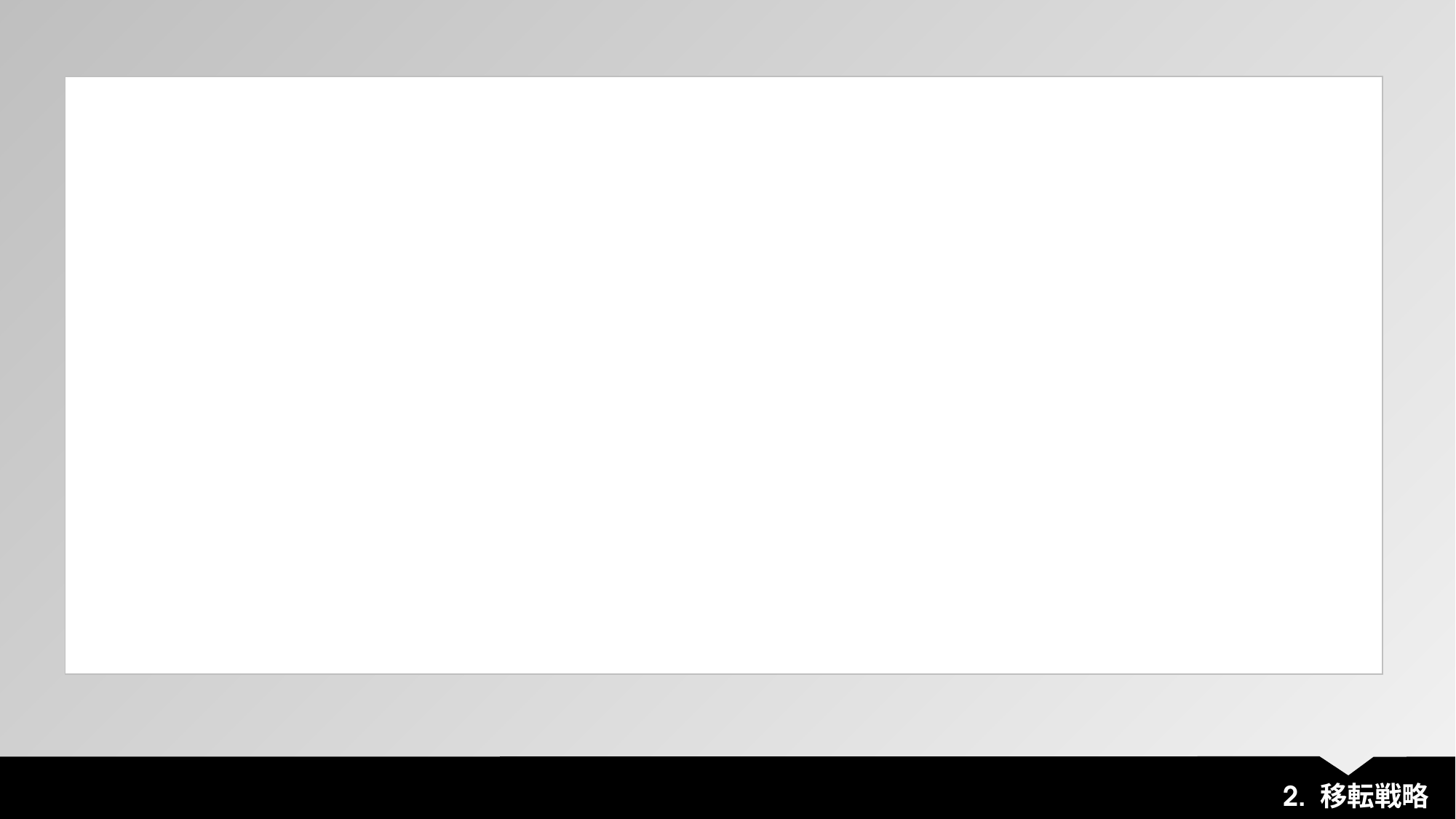

|  |
| --- |

2. 移転戦略